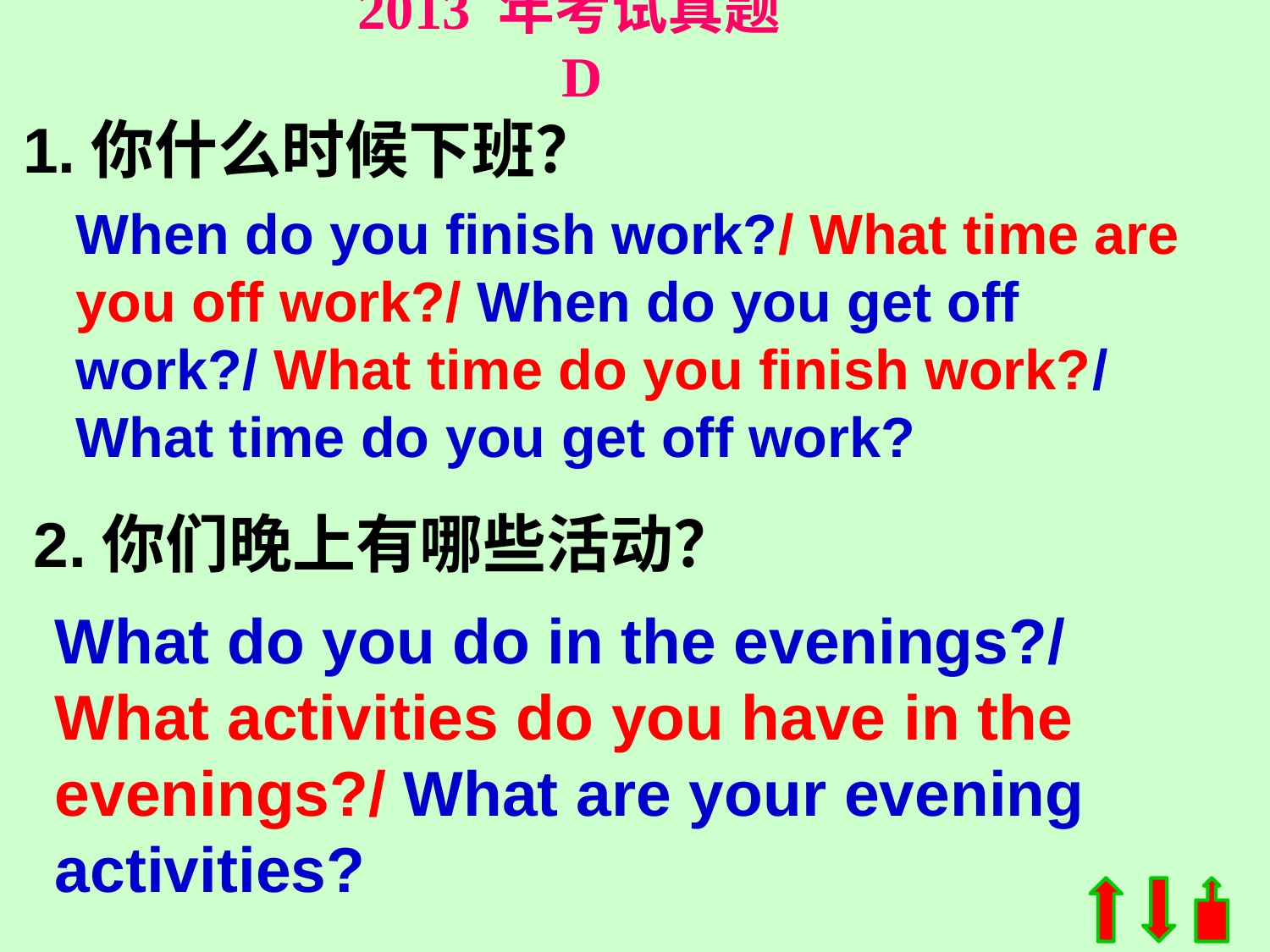

2013 年考试真题   D
1.你什么时候下班？
When do you finish work?/ What time are you off work?/ When do you get off work?/ What time do you finish work?/ What time do you get off work?
2.你们晚上有哪些活动？
What do you do in the evenings?/ What activities do you have in the evenings?/ What are your evening activities?